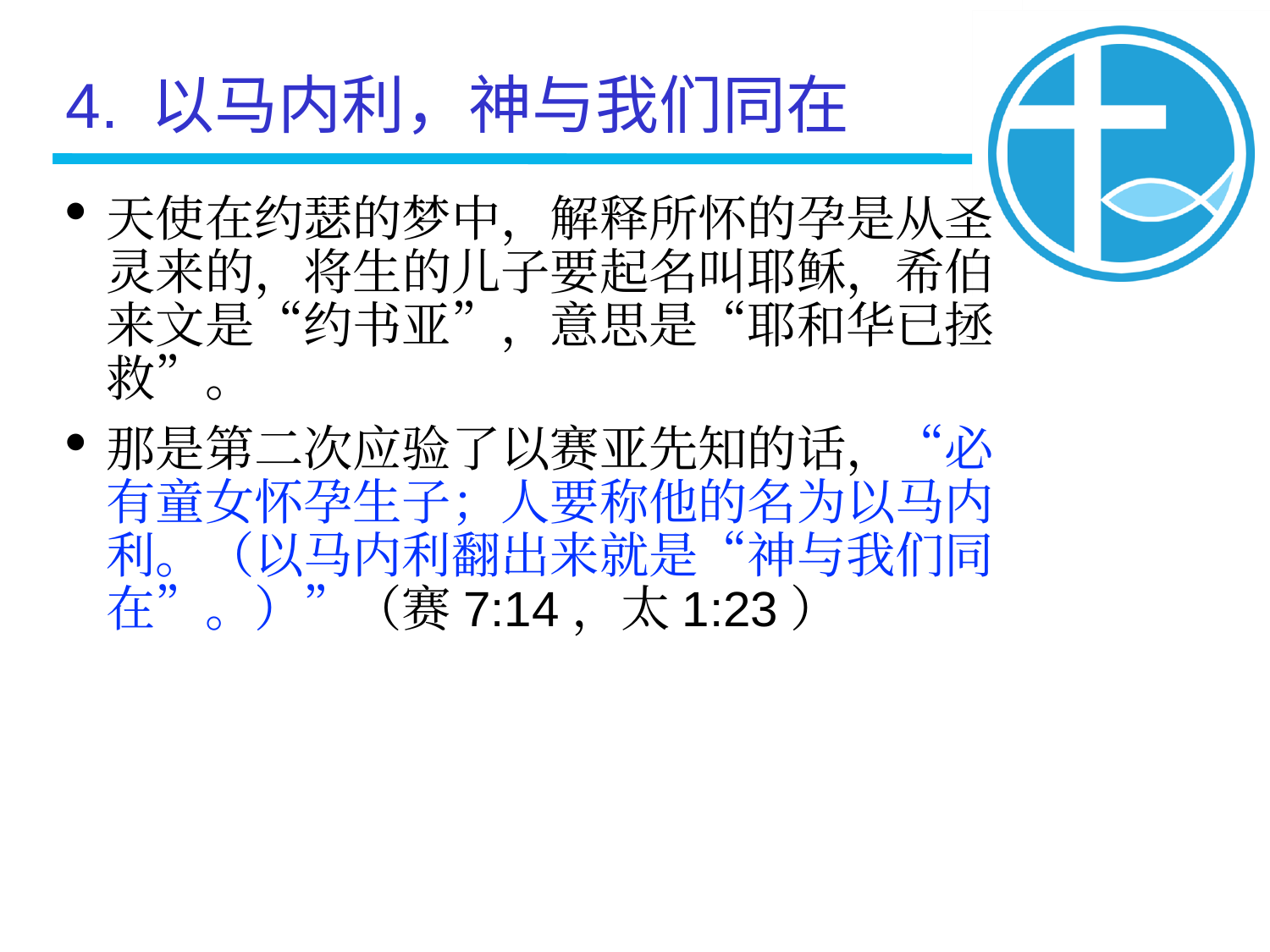

4. 以马内利，神与我们同在
天使在约瑟的梦中，解释所怀的孕是从圣灵来的，将生的儿子要起名叫耶稣，希伯来文是“约书亚”，意思是“耶和华已拯救”。
那是第二次应验了以赛亚先知的话，“必有童女怀孕生子；人要称他的名为以马内利。（以马内利翻出来就是“神与我们同在”。）”（赛7:14，太1:23）